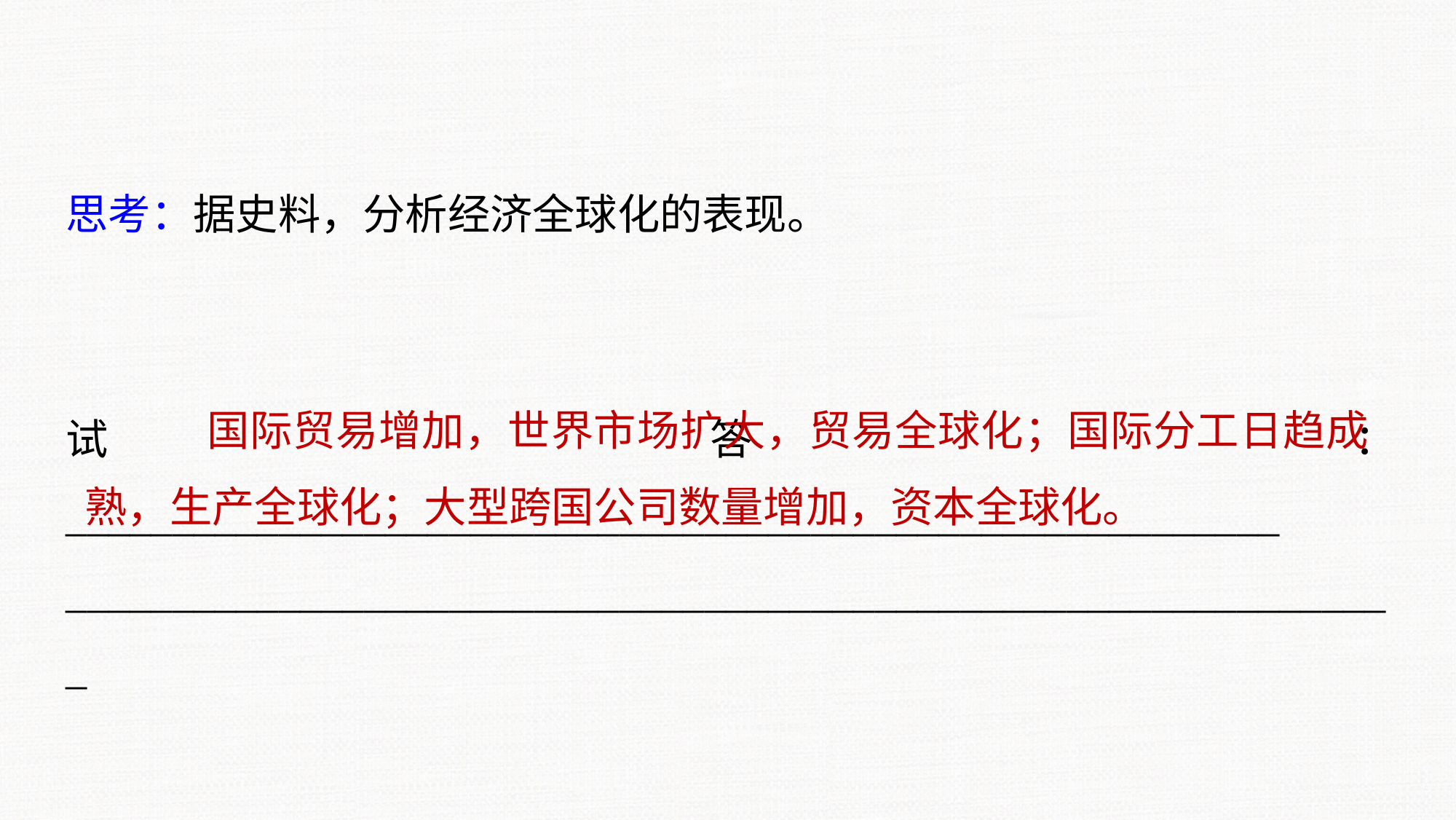

思考：据史料，分析经济全球化的表现。
           国际贸易增加，世界市场扩大，贸易全球化；国际分工日趋成熟，生产全球化；大型跨国公司数量增加，资本全球化。
试答：_________________________________________________________
_______________________________________________________________